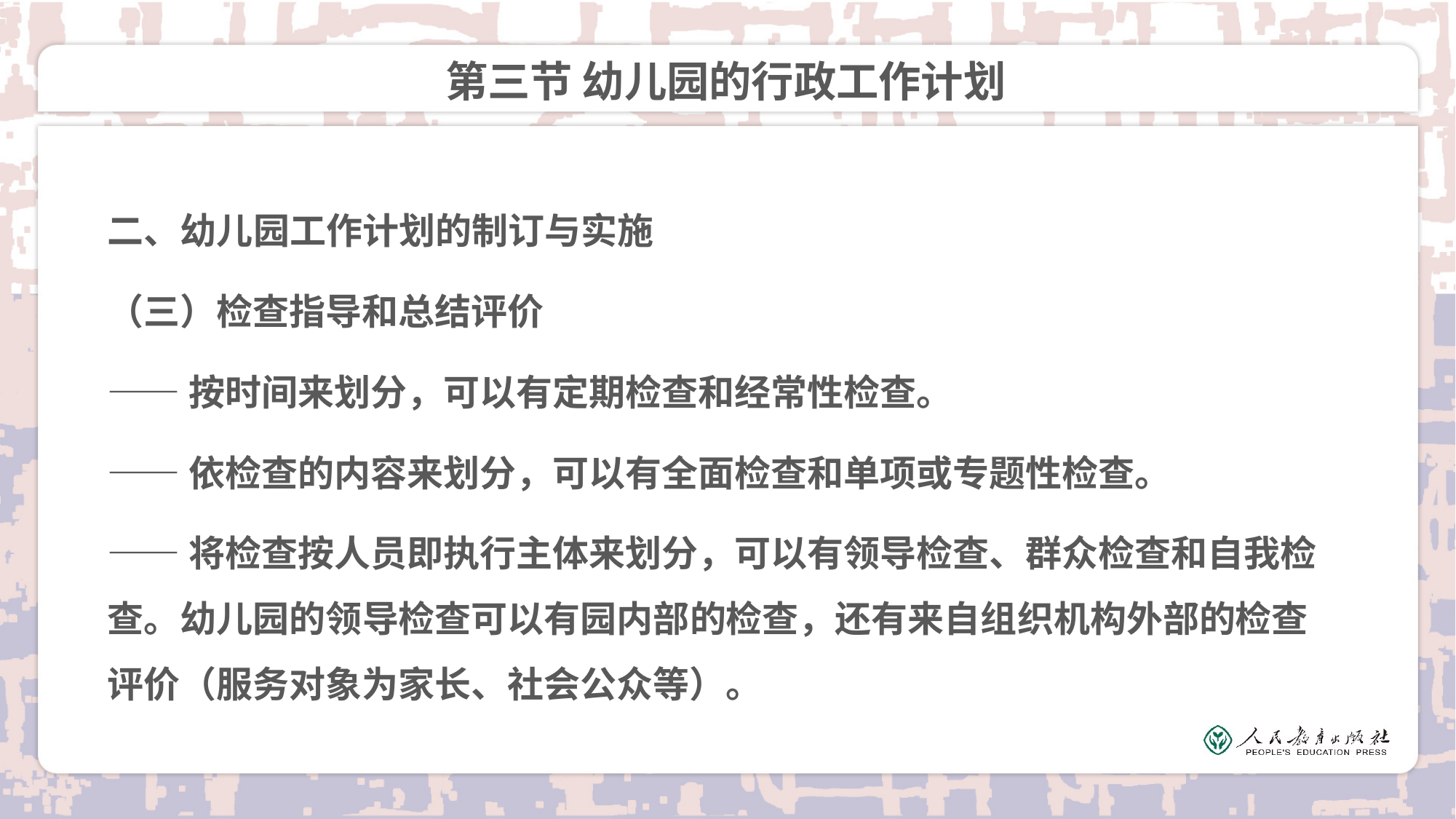

# 第三节 幼儿园的行政工作计划
二、幼儿园工作计划的制订与实施
（三）检查指导和总结评价
——按时间来划分，可以有定期检查和经常性检查。
——依检查的内容来划分，可以有全面检查和单项或专题性检查。
——将检查按人员即执行主体来划分，可以有领导检查、群众检查和自我检查。幼儿园的领导检查可以有园内部的检查，还有来自组织机构外部的检查评价（服务对象为家长、社会公众等）。